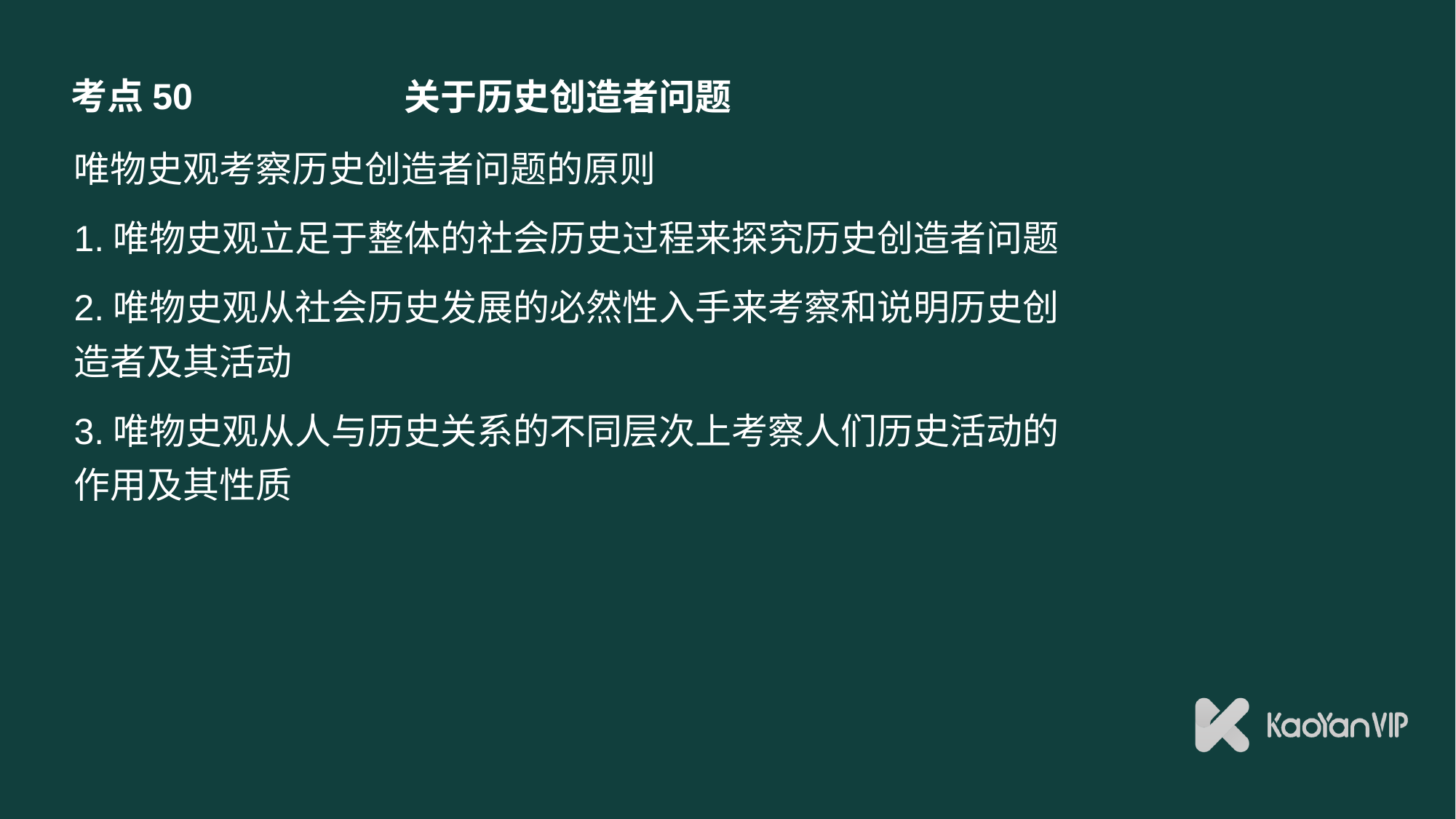

# 关于历史创造者问题
考点50
唯物史观考察历史创造者问题的原则
1.唯物史观立足于整体的社会历史过程来探究历史创造者问题
2.唯物史观从社会历史发展的必然性入手来考察和说明历史创造者及其活动
3.唯物史观从人与历史关系的不同层次上考察人们历史活动的作用及其性质